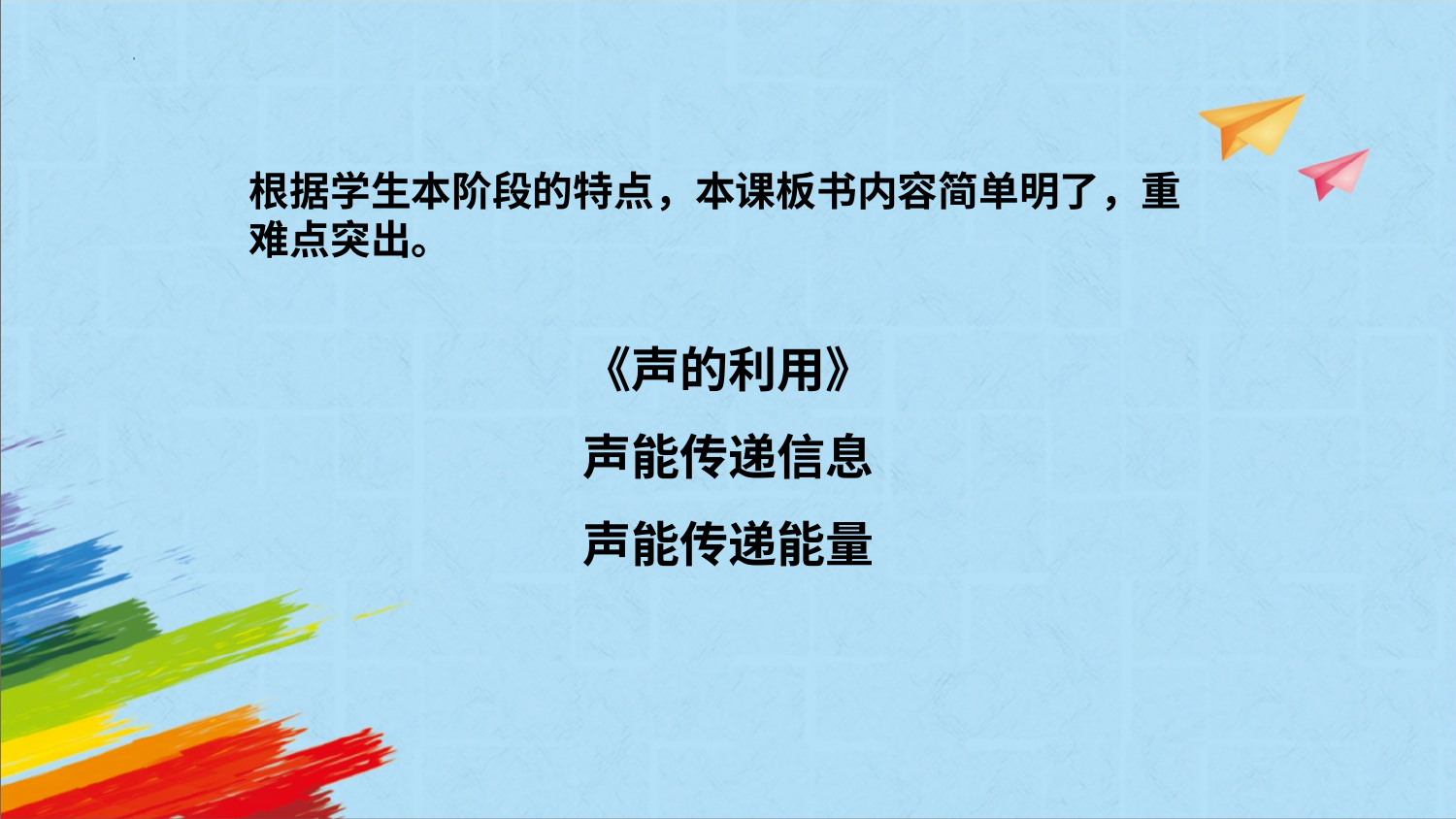

根据学生本阶段的特点，本课板书内容简单明了，重难点突出。
《声的利用》
声能传递信息
声能传递能量